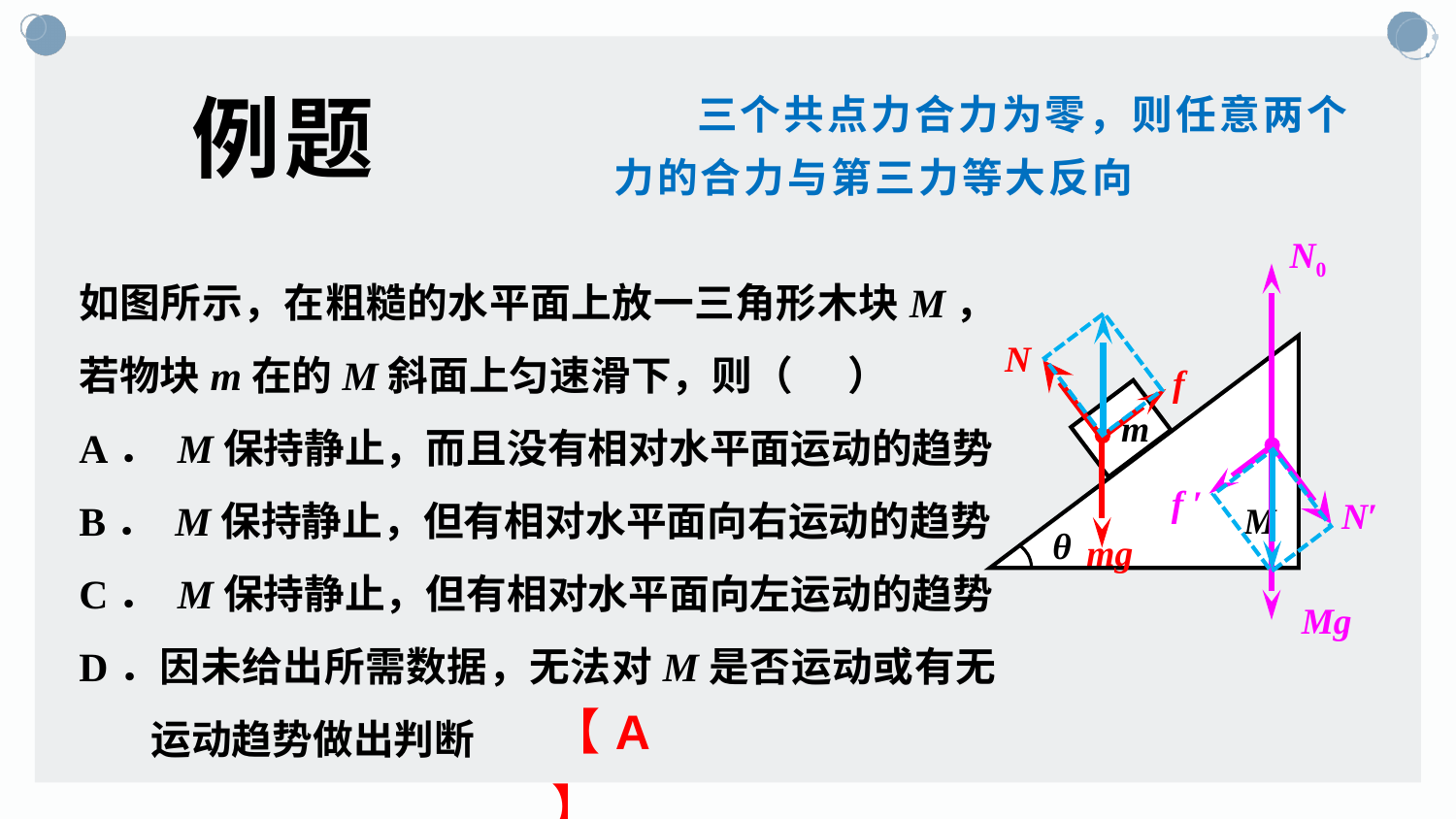

例题
      三个共点力合力为零，则任意两个力的合力与第三力等大反向
N0

f ʹ
Nʹ
Mg
如图所示，在粗糙的水平面上放一三角形木块M，若物块m在的M斜面上匀速滑下，则（      ）
A． M保持静止，而且没有相对水平面运动的趋势
B． M保持静止，但有相对水平面向右运动的趋势
C． M保持静止，但有相对水平面向左运动的趋势
D．因未给出所需数据，无法对M是否运动或有无运动趋势做出判断

N
f

mg

m
M
θ

【A】